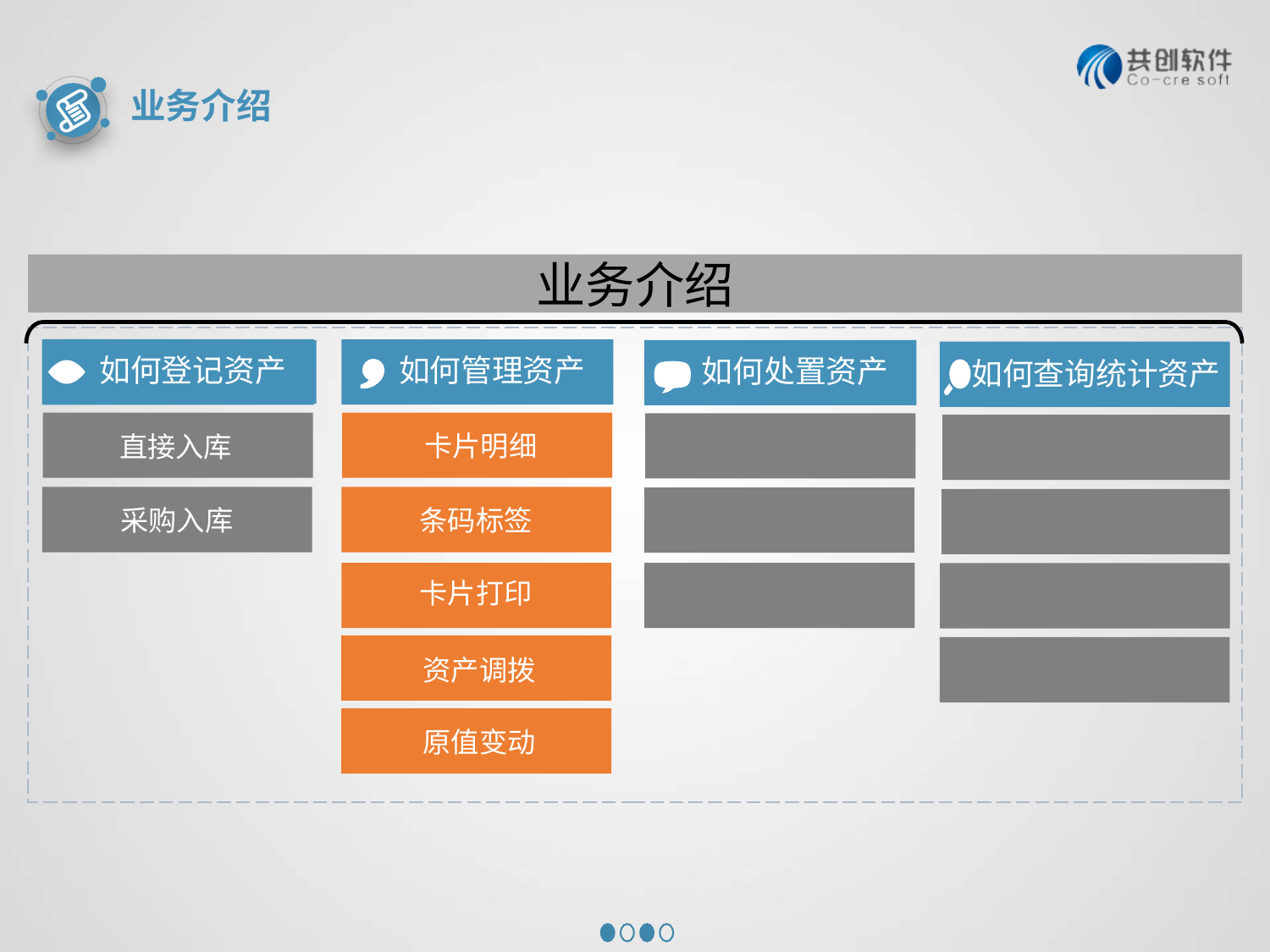

业务介绍

业务介绍

如何登记资产

直接入库

采购入库

如何管理资产

如何处置资产

如何查询统计资产

卡片明细
条码标签
卡片打印
资产调拨
原值变动